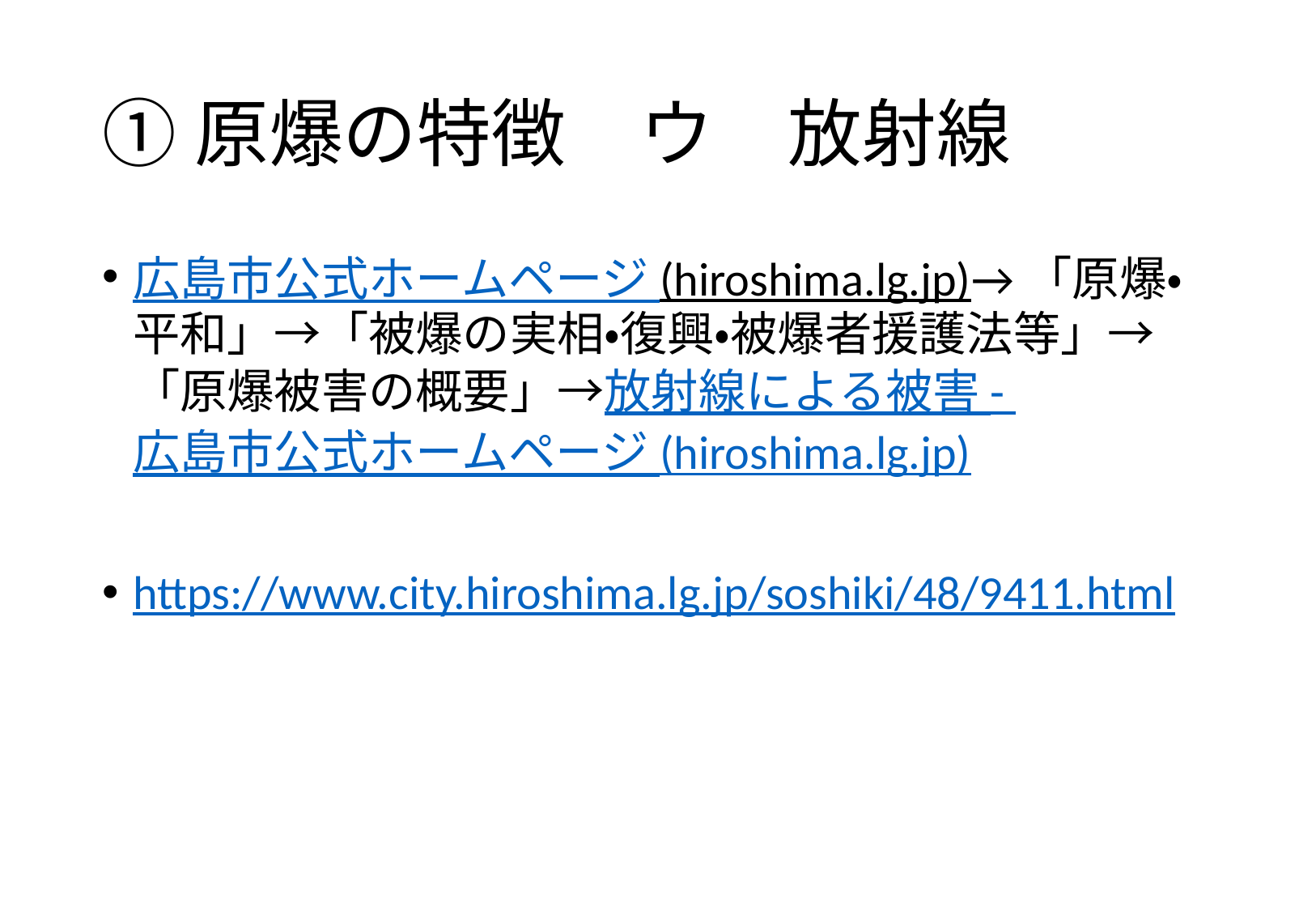

# ①原爆の特徴　ウ　放射線
広島市公式ホームページ (hiroshima.lg.jp)→「原爆・平和」→「被爆の実相・復興・被爆者援護法等」→「原爆被害の概要」→放射線による被害 - 広島市公式ホームページ (hiroshima.lg.jp)

https://www.city.hiroshima.lg.jp/soshiki/48/9411.html